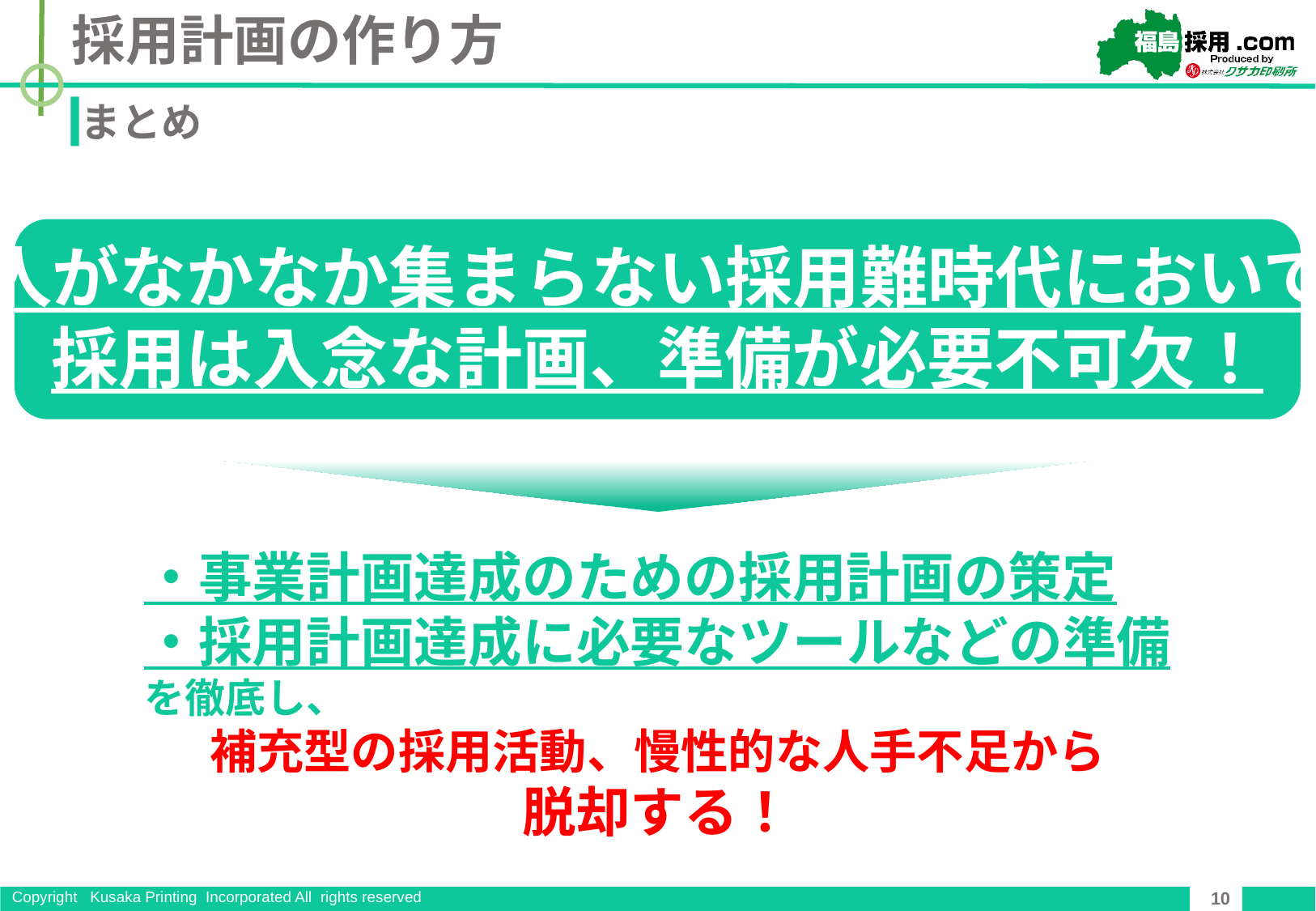

# 採用計画の作り方
まとめ

人がなかなか集まらない採用難時代において
採用は入念な計画、準備が必要不可欠！

・事業計画達成のための採用計画の策定
・採用計画達成に必要なツールなどの準備
を徹底し、
補充型の採用活動、慢性的な人手不足から
脱却する！
10